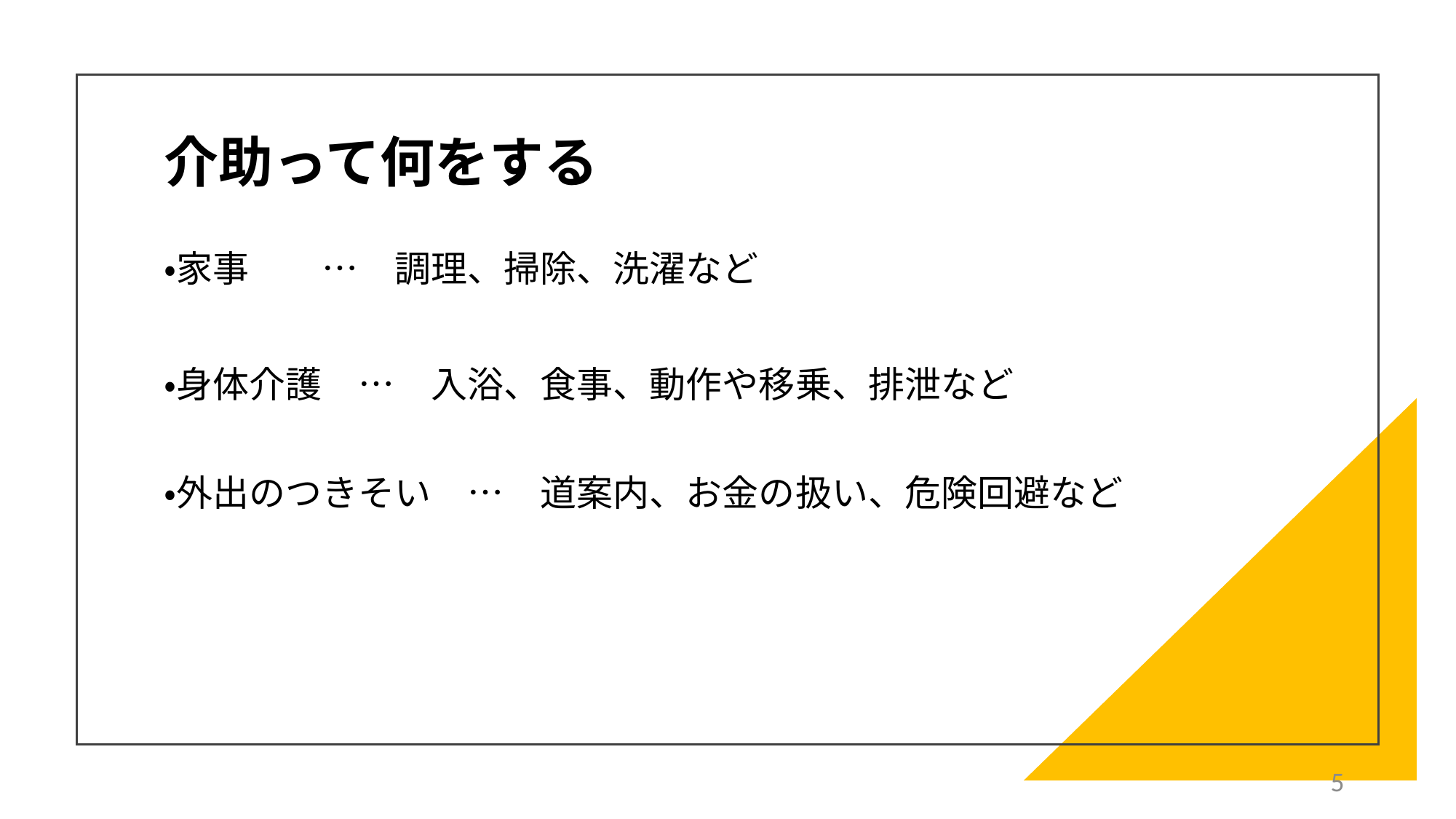

# 介助って何をする
・家事　　…　調理、掃除、洗濯など

・身体介護　…　入浴、食事、動作や移乗、排泄など

・外出のつきそい　…　道案内、お金の扱い、危険回避など

5